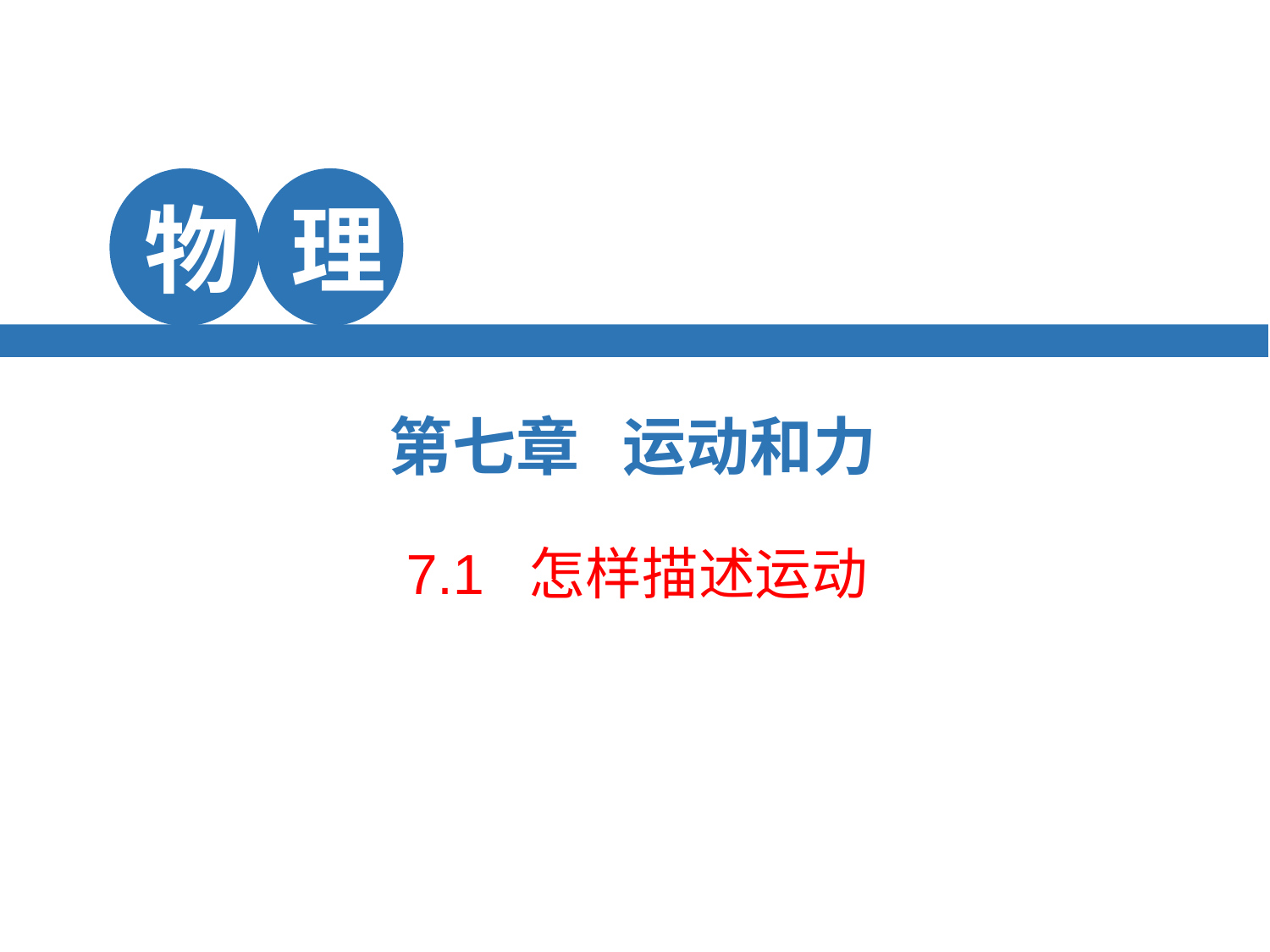

物
理

第七章   运动和力
学  视
  7.1  怎样描述运动